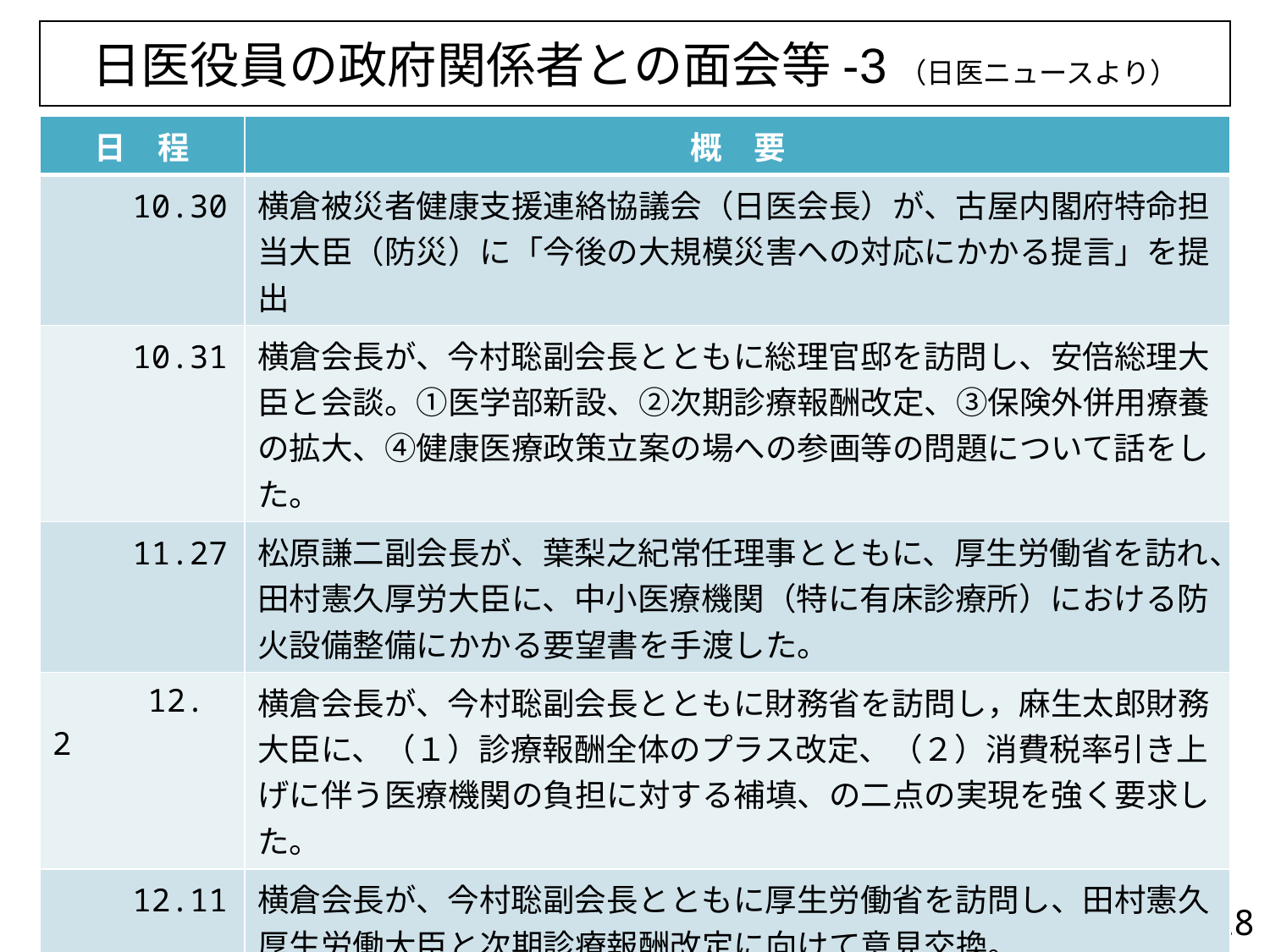

日医役員の政府関係者との面会等-3（日医ニュースより）
| 日　程 | 概　要 |
| --- | --- |
| 10.30 | 横倉被災者健康支援連絡協議会（日医会長）が、古屋内閣府特命担当大臣（防災）に「今後の大規模災害への対応にかかる提言」を提出 |
| 10.31 | 横倉会長が、今村聡副会長とともに総理官邸を訪問し、安倍総理大臣と会談。①医学部新設、②次期診療報酬改定、③保険外併用療養の拡大、④健康医療政策立案の場への参画等の問題について話をした。 |
| 11.27 | 松原謙二副会長が、葉梨之紀常任理事とともに、厚生労働省を訪れ、田村憲久厚労大臣に、中小医療機関（特に有床診療所）における防火設備整備にかかる要望書を手渡した。 |
| 12. 2 | 横倉会長が、今村聡副会長とともに財務省を訪問し，麻生太郎財務大臣に、（１）診療報酬全体のプラス改定、（２）消費税率引き上げに伴う医療機関の負担に対する補填、の二点の実現を強く要求した。 |
| 12.11 | 横倉会長が、今村聡副会長とともに厚生労働省を訪問し、田村憲久厚生労働大臣と次期診療報酬改定に向けて意見交換。 |
28